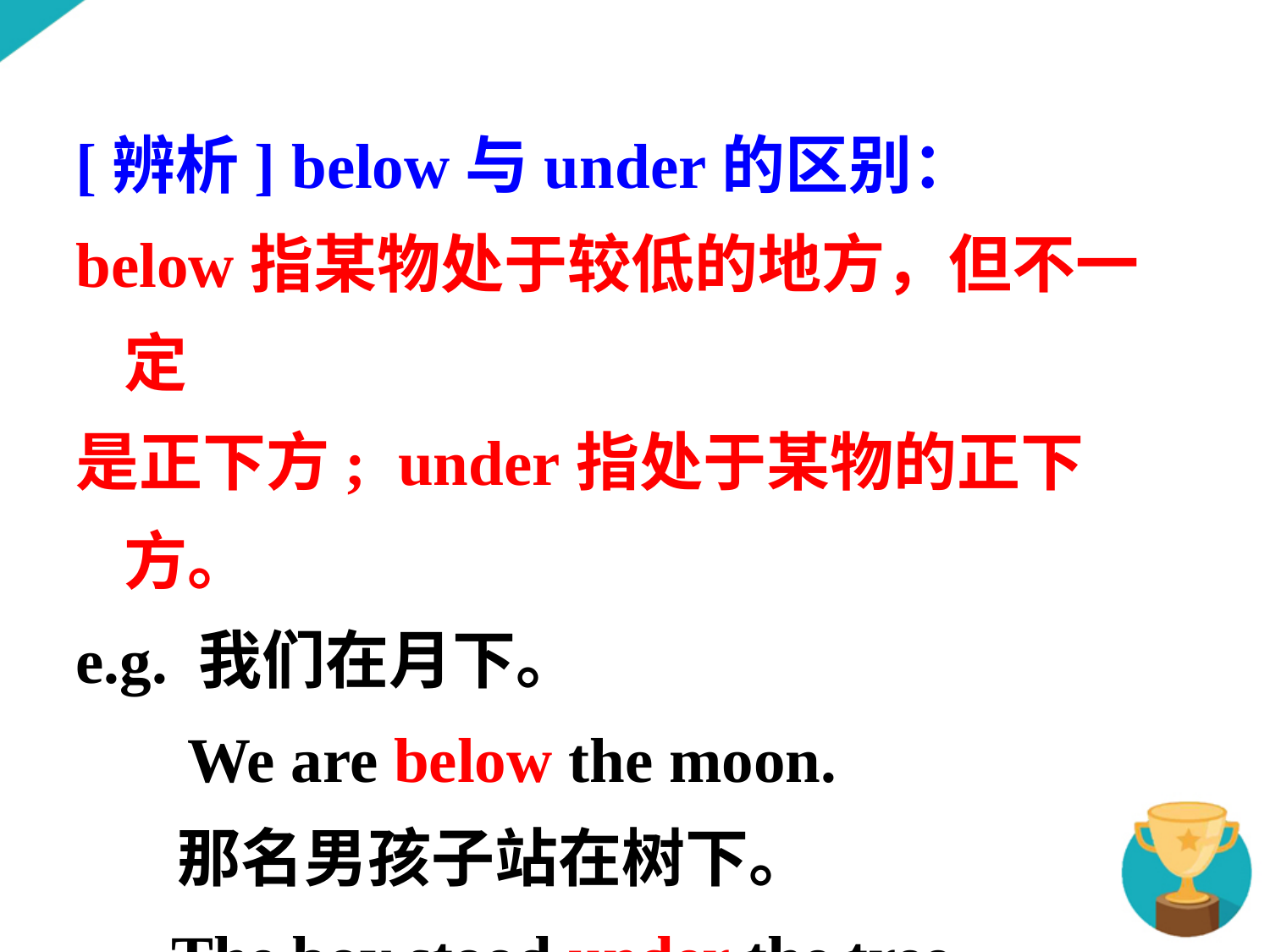

[辨析] below与under的区别：
below指某物处于较低的地方，但不一定
是正下方;  under指处于某物的正下方。
e.g. 我们在月下。
       We are below the moon.
      那名男孩子站在树下。
      The boy stood under the tree.